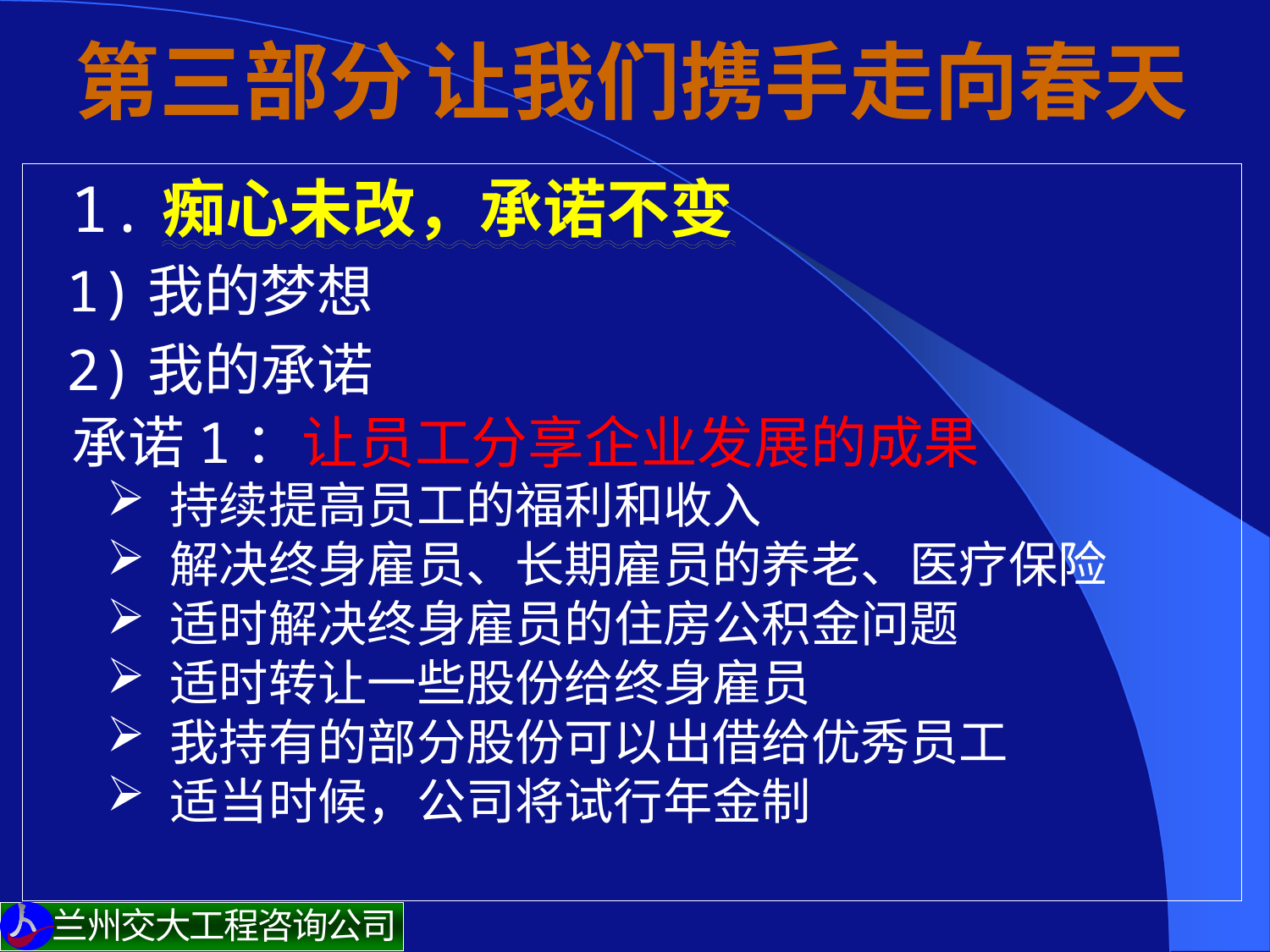

# 第三部分 让我们携手走向春天
 1.痴心未改，承诺不变
 1)我的梦想
 2)我的承诺
  承诺1：让员工分享企业发展的成果
持续提高员工的福利和收入
解决终身雇员、长期雇员的养老、医疗保险
适时解决终身雇员的住房公积金问题
适时转让一些股份给终身雇员
我持有的部分股份可以出借给优秀员工
适当时候，公司将试行年金制